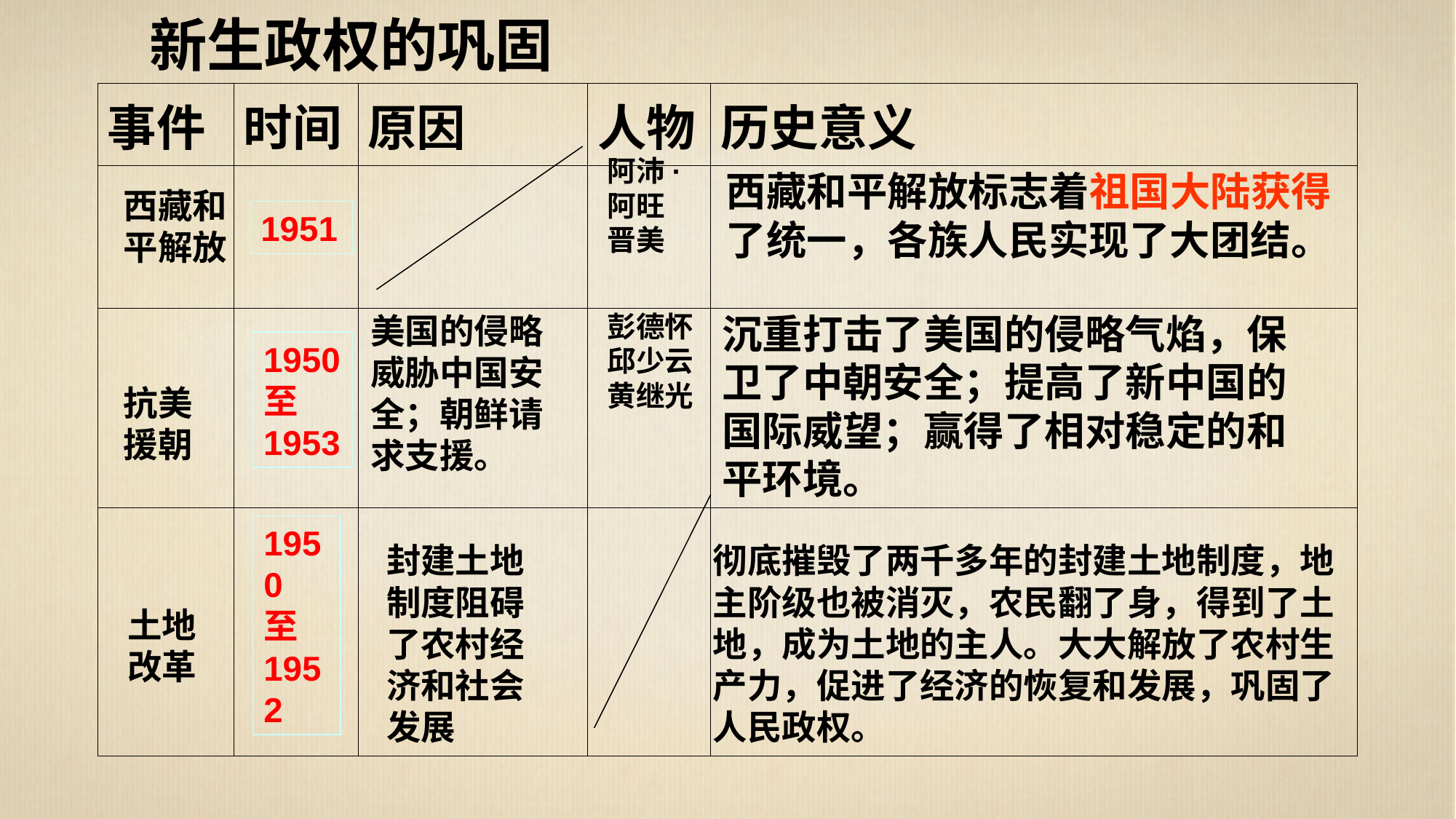

新生政权的巩固
| 事件 | 时间 | 原因 | 人物 | 历史意义 |
| --- | --- | --- | --- | --- |
|  |  |  |  |  |
|  |  |  |  |  |
|  |  |  |  |  |

阿沛·
阿旺
晋美
西藏和平解放标志着祖国大陆获得了统一，各族人民实现了大团结。
西藏和平解放

1951
彭德怀
邱少云
黄继光
沉重打击了美国的侵略气焰，保卫了中朝安全；提高了新中国的国际威望；赢得了相对稳定的和平环境。
美国的侵略威胁中国安全；朝鲜请求支援。
1950
至
1953
抗美
援朝

1950
至
1952
封建土地制度阻碍了农村经济和社会发展
彻底摧毁了两千多年的封建土地制度，地主阶级也被消灭，农民翻了身，得到了土地，成为土地的主人。大大解放了农村生产力，促进了经济的恢复和发展，巩固了人民政权。
土地改革